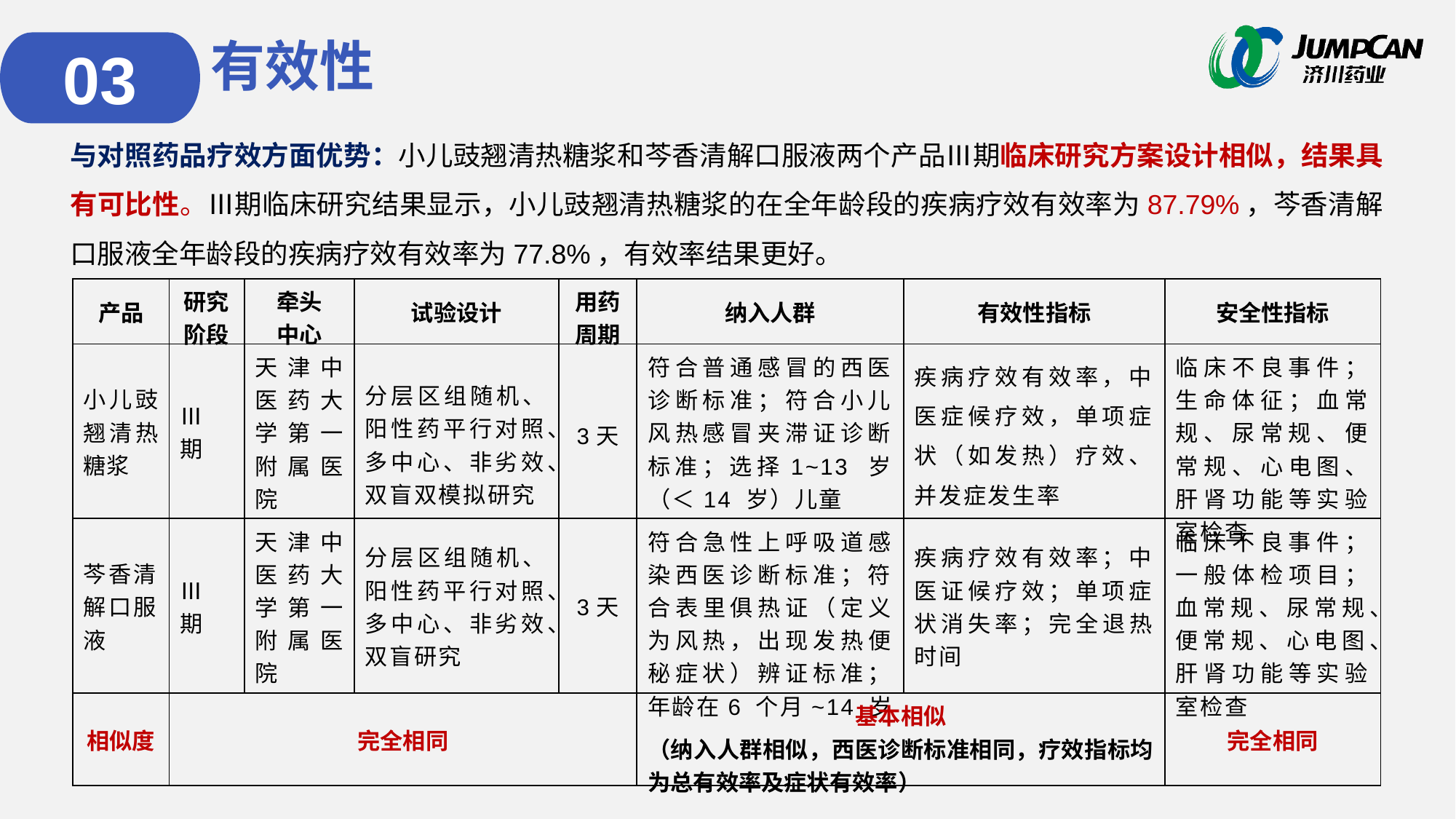

有效性
03
与对照药品疗效方面优势：小儿豉翘清热糖浆和芩香清解口服液两个产品Ⅲ期临床研究方案设计相似，结果具有可比性。Ⅲ期临床研究结果显示，小儿豉翘清热糖浆的在全年龄段的疾病疗效有效率为87.79%，芩香清解口服液全年龄段的疾病疗效有效率为77.8%，有效率结果更好。
| 产品 | 研究阶段 | 牵头 中心 | 试验设计 | 用药周期 | 纳入人群 | 有效性指标 | 安全性指标 |
| --- | --- | --- | --- | --- | --- | --- | --- |
| 小儿豉翘清热糖浆 | Ⅲ期 | 天津中医药大学第一附属医院 | 分层区组随机、阳性药平行对照、多中心、非劣效、双盲双模拟研究 | 3天 | 符合普通感冒的西医诊断标准；符合小儿风热感冒夹滞证诊断标准；选择1~13 岁（＜14 岁）儿童 | 疾病疗效有效率，中医症候疗效，单项症状（如发热）疗效、并发症发生率 | 临床不良事件；生命体征；血常规、尿常规、便常规、心电图、肝肾功能等实验室检查 |
| 芩香清解口服液 | Ⅲ期 | 天津中医药大学第一附属医院 | 分层区组随机、阳性药平行对照、多中心、非劣效、双盲研究 | 3天 | 符合急性上呼吸道感染西医诊断标准；符合表里俱热证（定义为风热，出现发热便秘症状）辨证标准；年龄在6 个月~14 岁 | 疾病疗效有效率；中医证候疗效；单项症状消失率；完全退热时间 | 临床不良事件；一般体检项目；血常规、尿常规、便常规、心电图、肝肾功能等实验室检查 |
| 相似度 | 完全相同 |  |  |  | 基本相似 （纳入人群相似，西医诊断标准相同，疗效指标均为总有效率及症状有效率） |  | 完全相同 |